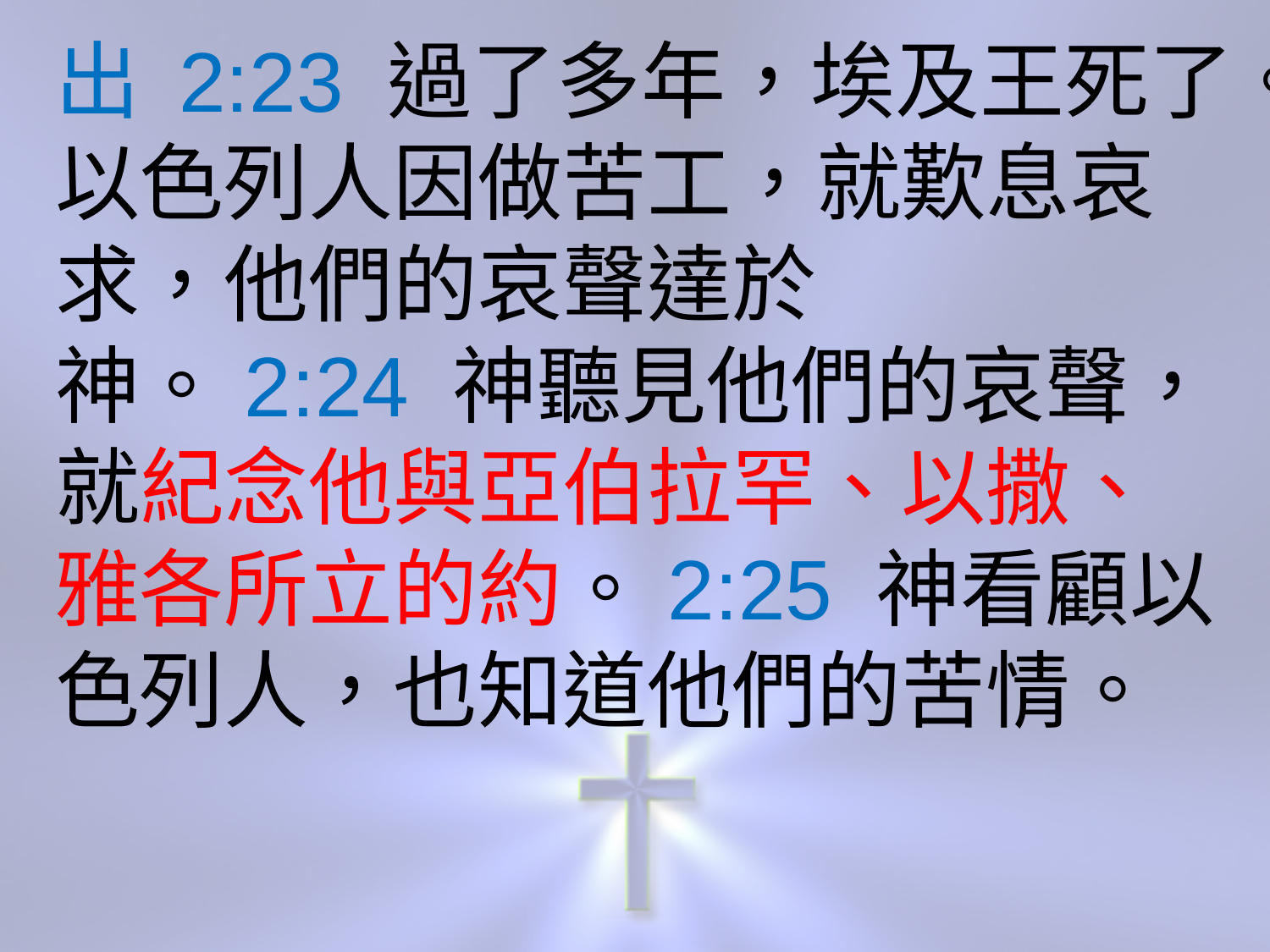

出 2:23 過了多年，埃及王死了。以色列人因做苦工，就歎息哀求，他們的哀聲達於　神。2:24 神聽見他們的哀聲，就紀念他與亞伯拉罕、以撒、雅各所立的約。2:25 神看顧以色列人，也知道他們的苦情。